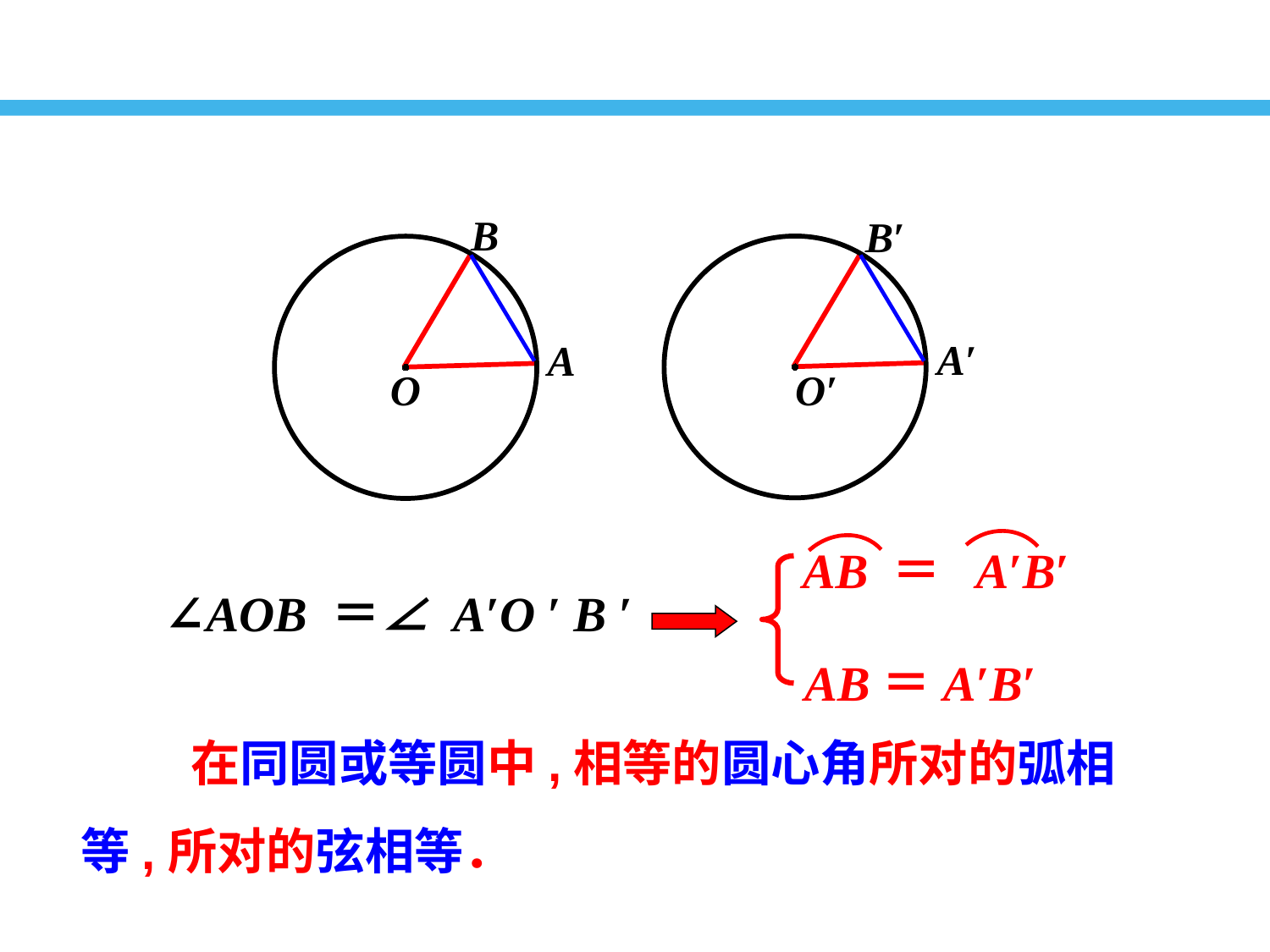

B

A
O

B′

A′

O′

AB ＝  A′B′

AB＝A′B′
∠AOB ＝∠ A′O ′ B ′

　　 在同圆或等圆中,相等的圆心角所对的弧相等,所对的弦相等．